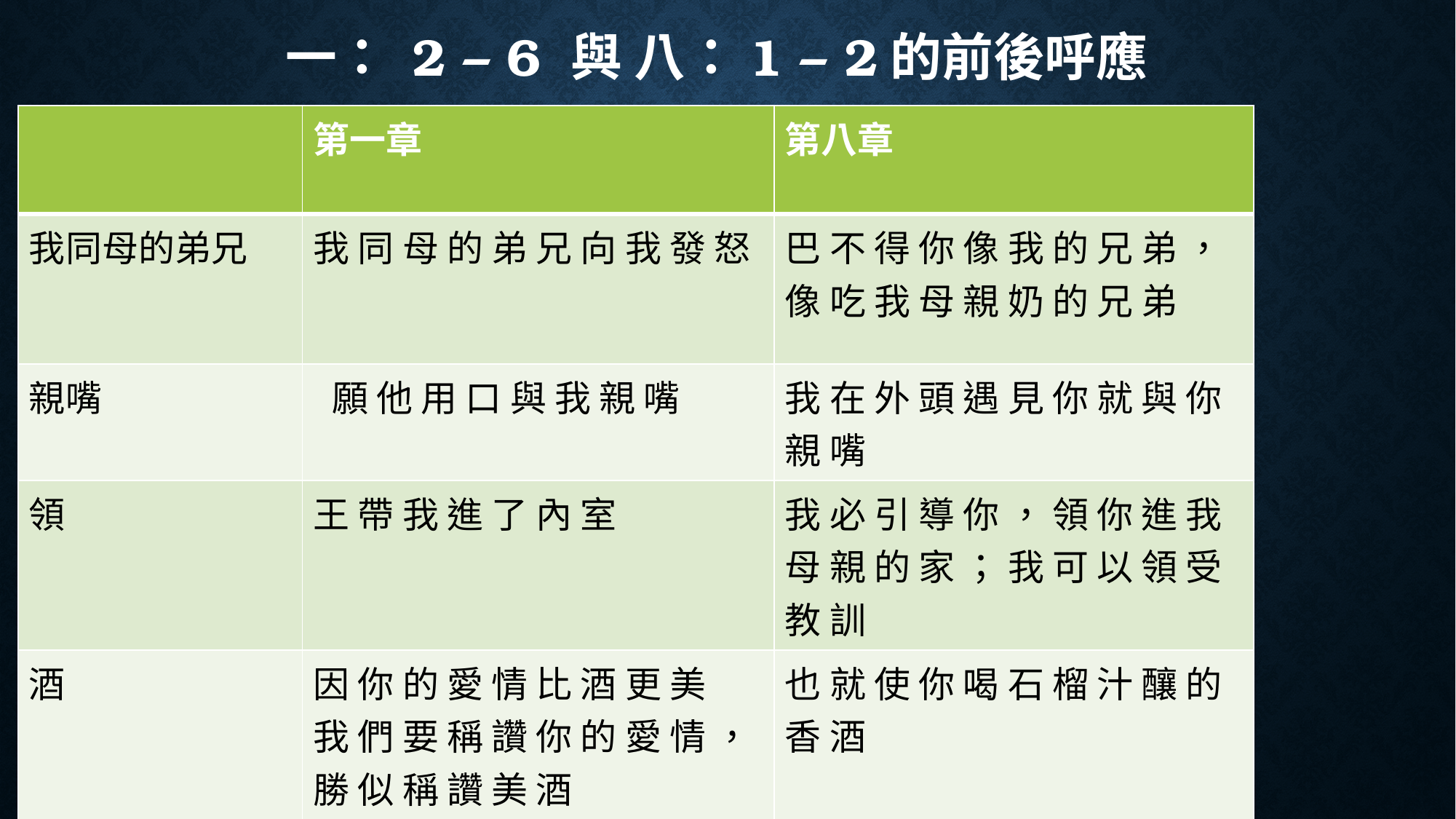

# 一： 2 – 6 與 八：1 – 2的前後呼應
|  | 第一章 | 第八章 |
| --- | --- | --- |
| 我同母的弟兄 | 我 同 母 的 弟 兄 向 我 發 怒 | 巴 不 得 你 像 我 的 兄 弟 ， 像 吃 我 母 親 奶 的 兄 弟 |
| 親嘴 | 願 他 用 口 與 我 親 嘴 | 我 在 外 頭 遇 見 你 就 與 你 親 嘴 |
| 領 | 王 帶 我 進 了 內 室 | 我 必 引 導 你 ， 領 你 進 我 母 親 的 家 ； 我 可 以 領 受 教 訓 |
| 酒 | 因 你 的 愛 情 比 酒 更 美 我 們 要 稱 讚 你 的 愛 情 ， 勝 似 稱 讚 美 酒 | 也 就 使 你 喝 石 榴 汁 釀 的 香 酒 |